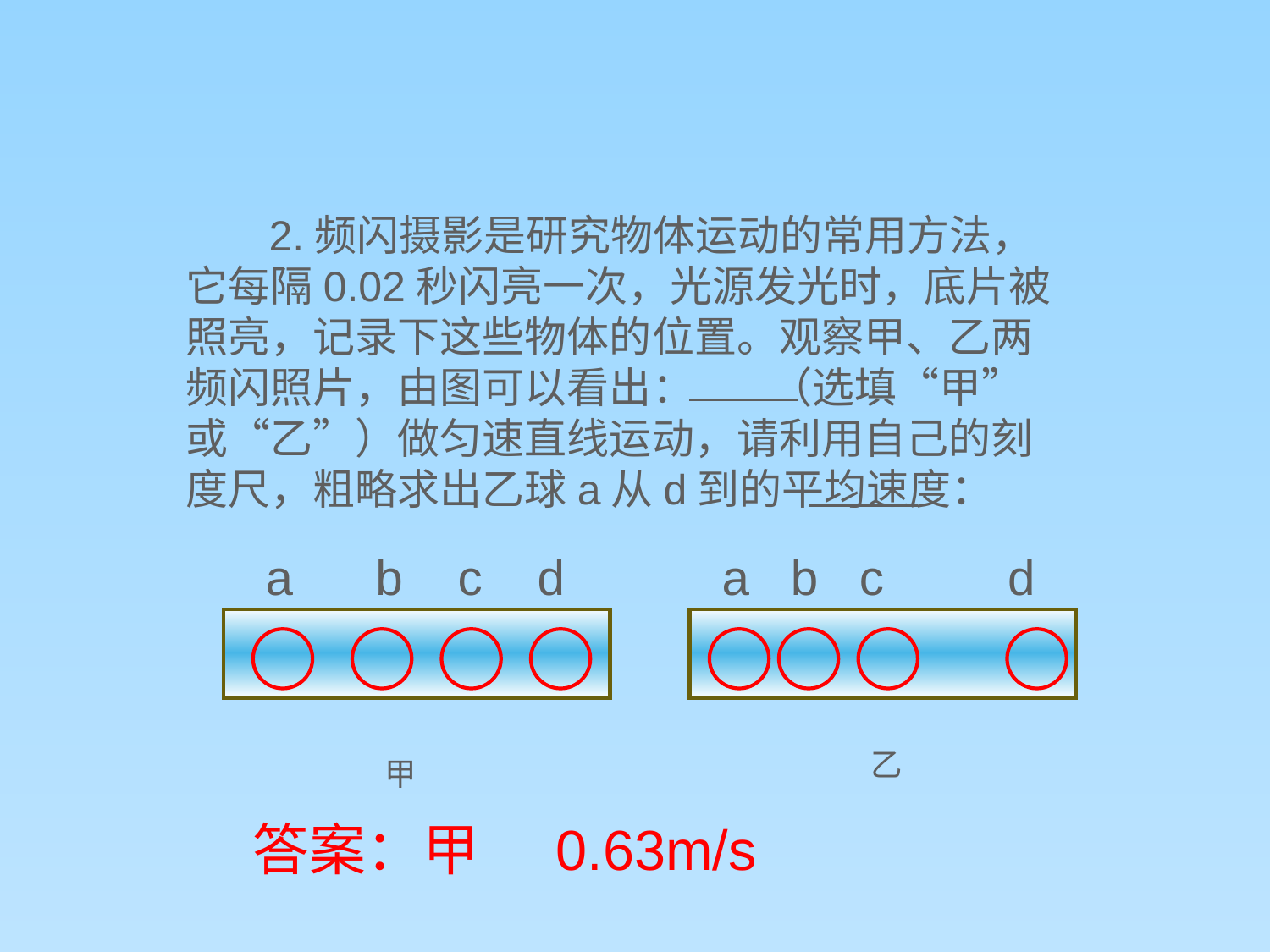

2.频闪摄影是研究物体运动的常用方法，它每隔0.02秒闪亮一次，光源发光时，底片被照亮，记录下这些物体的位置。观察甲、乙两频闪照片，由图可以看出：        （选填“甲”或“乙”）做匀速直线运动，请利用自己的刻度尺，粗略求出乙球a从d到的平均速度：
a      b    c    d
a   b   c         d

乙
甲
答案：甲     0.63m/s